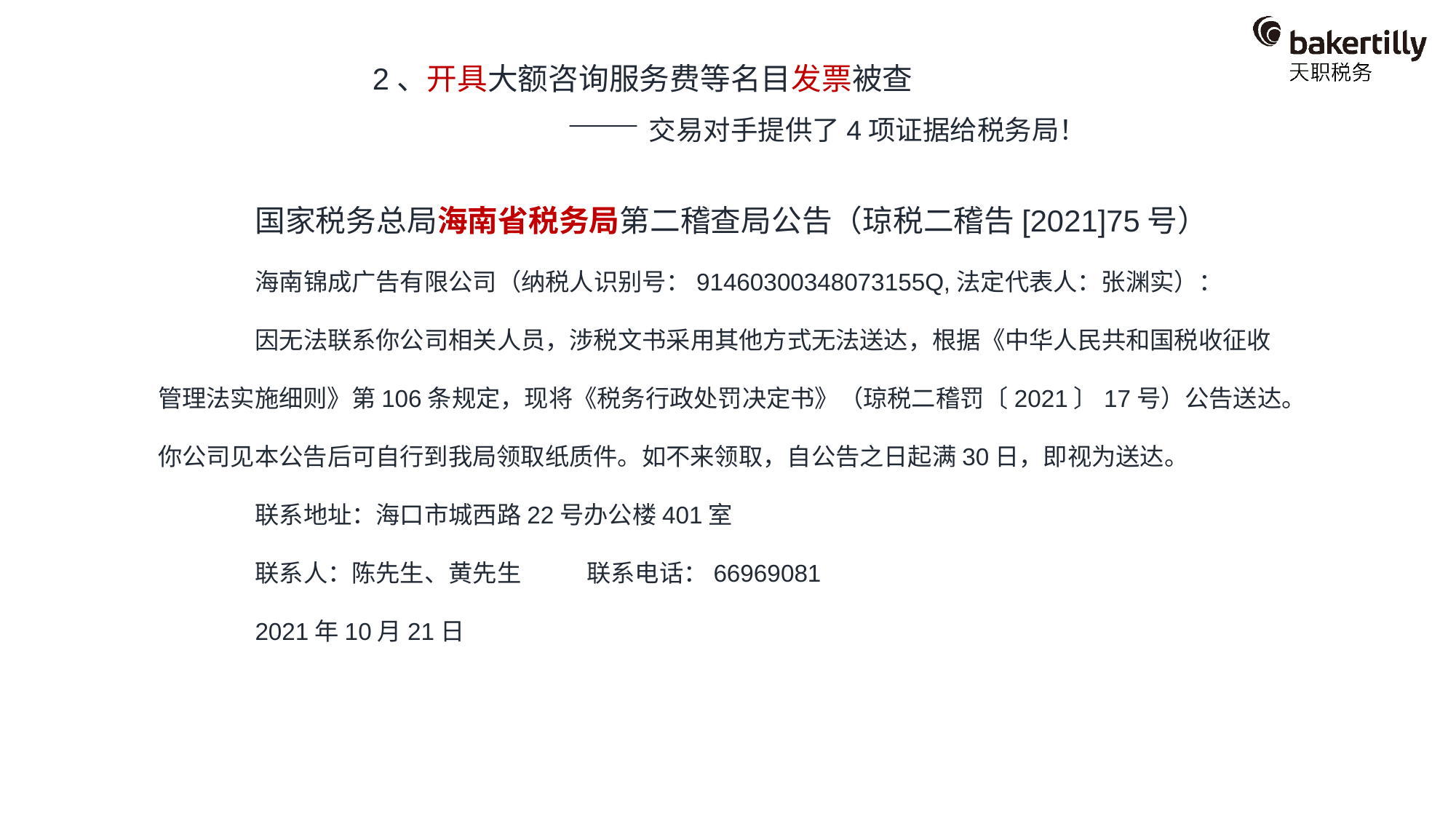

2、开具大额咨询服务费等名目发票被查
                                             ——交易对手提供了4项证据给税务局！
国家税务总局海南省税务局第二稽查局公告（琼税二稽告[2021]75号）
海南锦成广告有限公司（纳税人识别号：91460300348073155Q,法定代表人：张渊实）：
因无法联系你公司相关人员，涉税文书采用其他方式无法送达，根据《中华人民共和国税收征收管理法实施细则》第106条规定，现将《税务行政处罚决定书》（琼税二稽罚〔2021〕17号）公告送达。你公司见本公告后可自行到我局领取纸质件。如不来领取，自公告之日起满30日，即视为送达。
联系地址：海口市城西路22号办公楼401室
联系人：陈先生、黄先生            联系电话：66969081
2021年10月21日